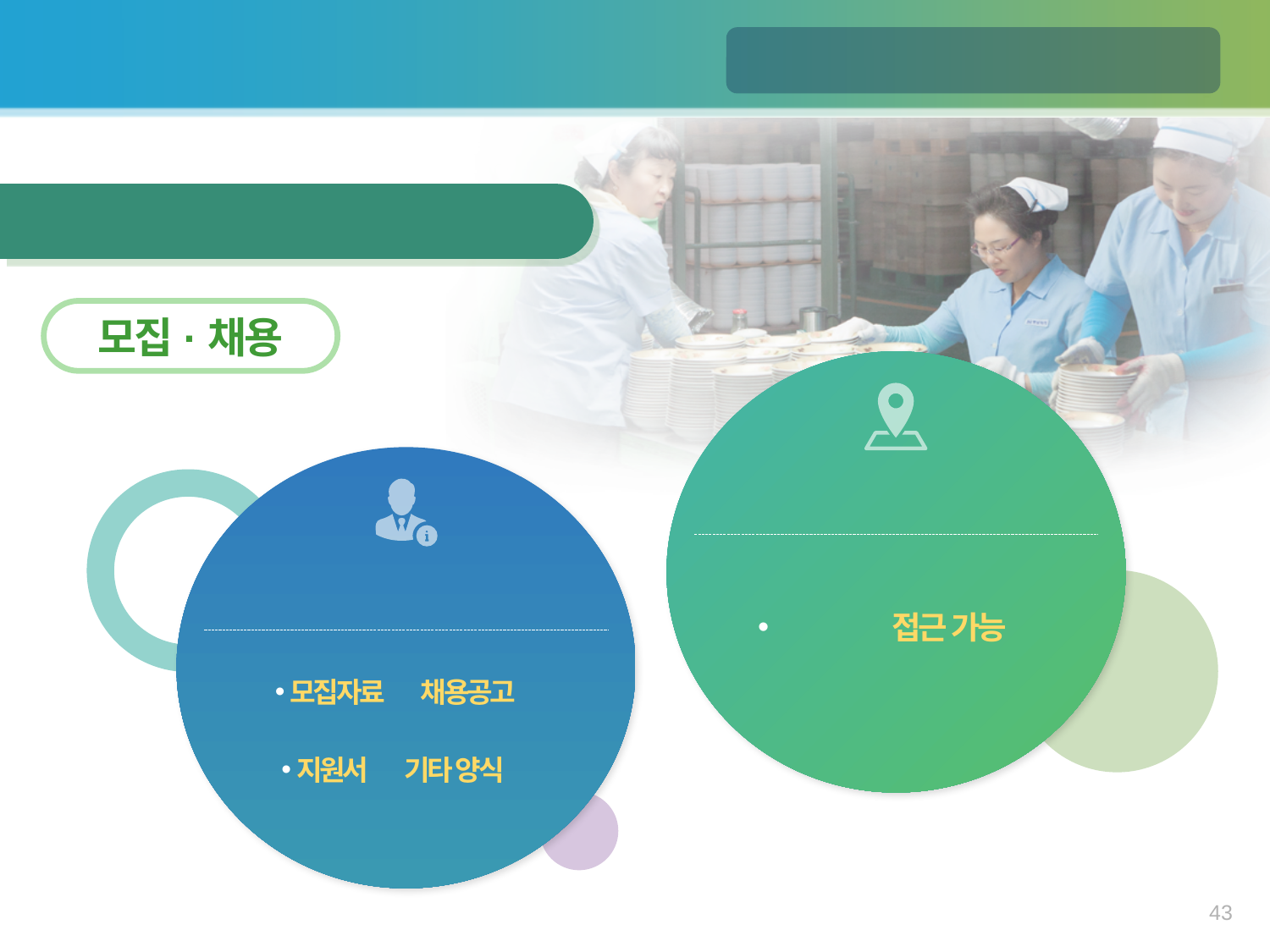

1. 장애인차별금지법

차이를 넘어 차별이 없는 세상으로!

고용에서의 정당한 편의 제공

모집·채용

장 소
장애인도 접근 가능한
장소제공

정보제공
모집자료 / 채용공고
   동등하게 이용 가능

지원서 / 기타 양식
 스스로 작성 가능

43